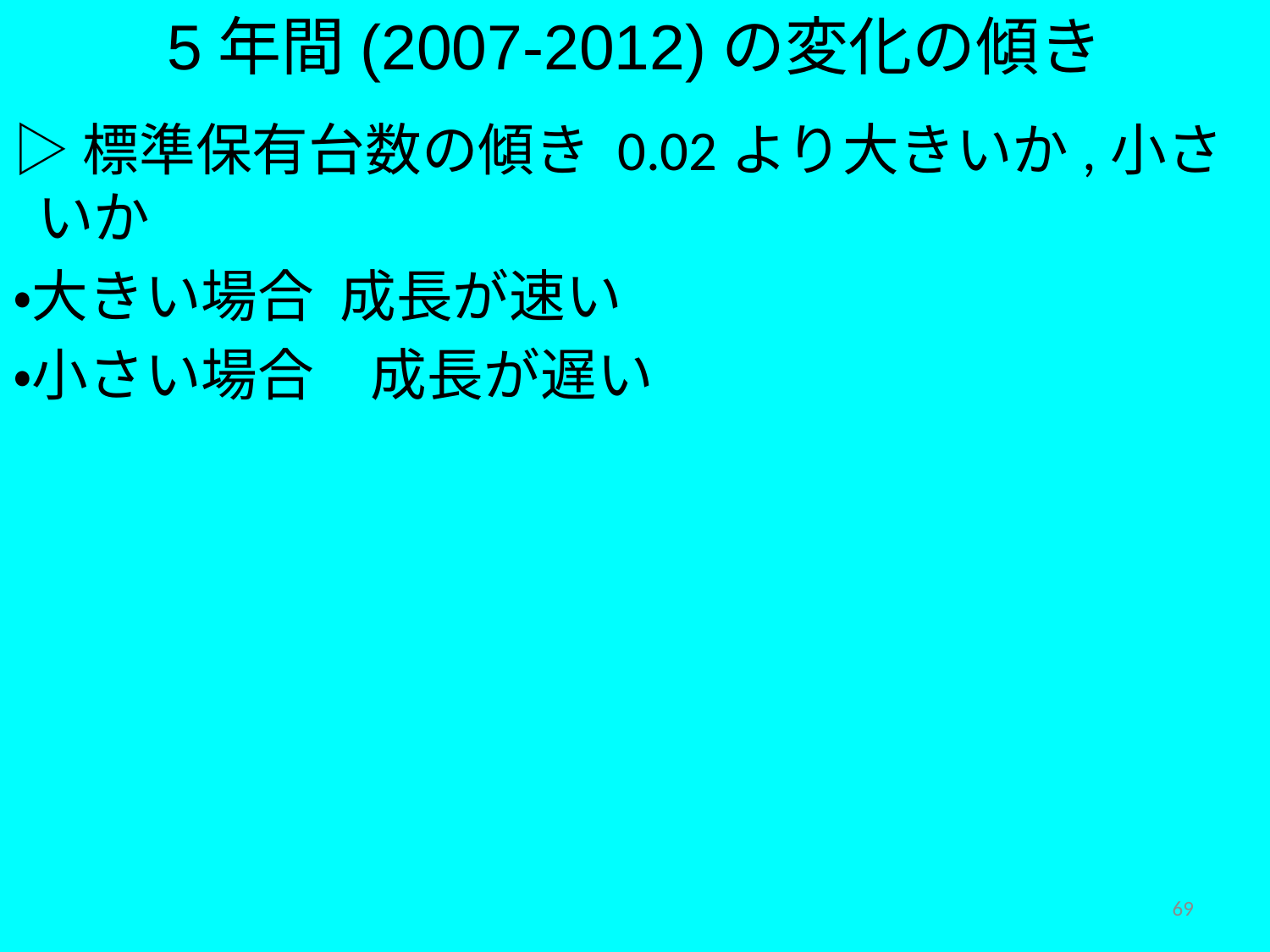

5年間(2007-2012)の変化の傾き

▷標準保有台数の傾き 0.02より大きいか,小さいか
・大きい場合  成長が速い
・小さい場合　成長が遅い

69